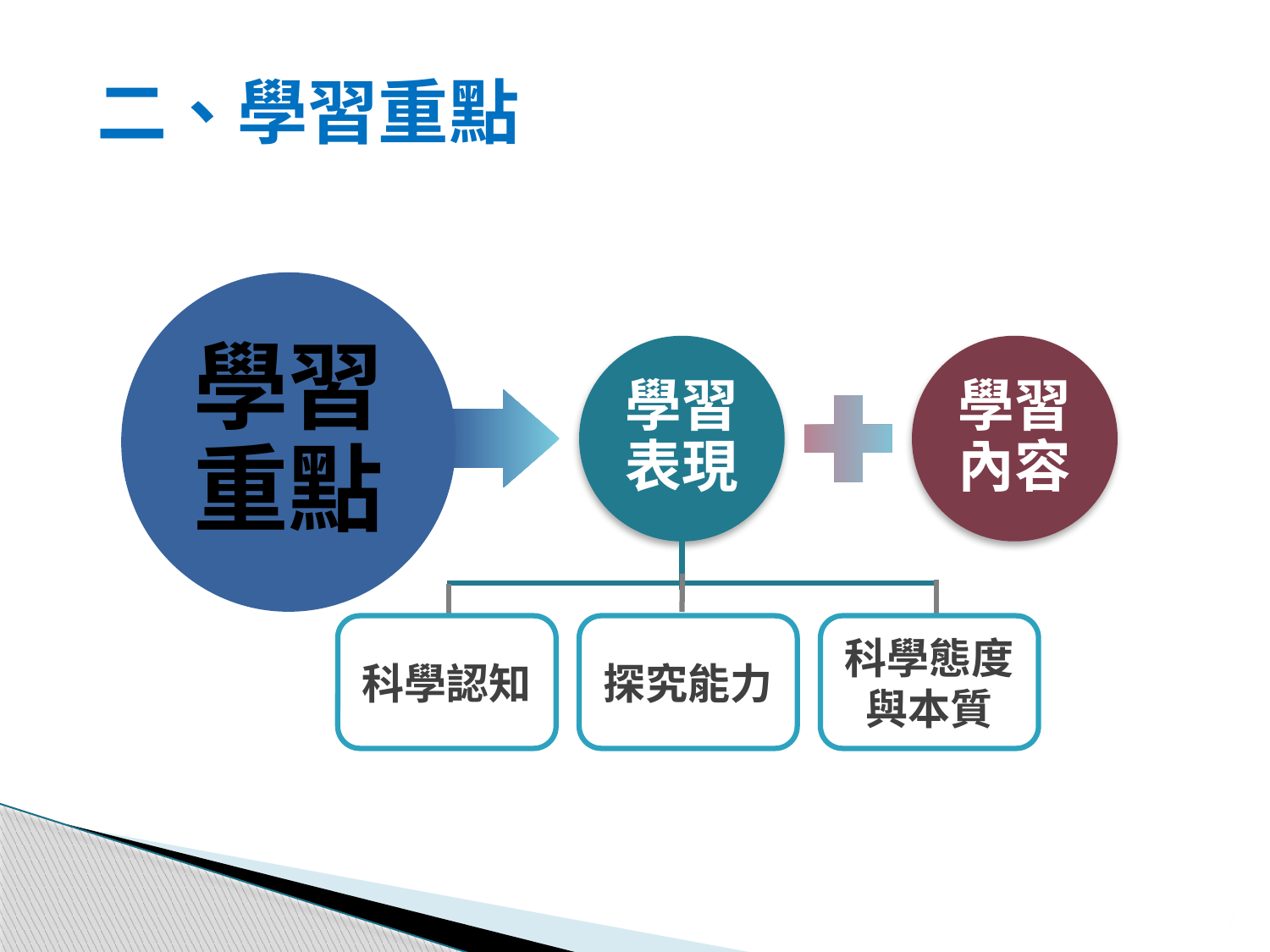

二、學習重點
學習重點
學習表現
學習內容

科學認知
探究能力
科學態度與本質
6